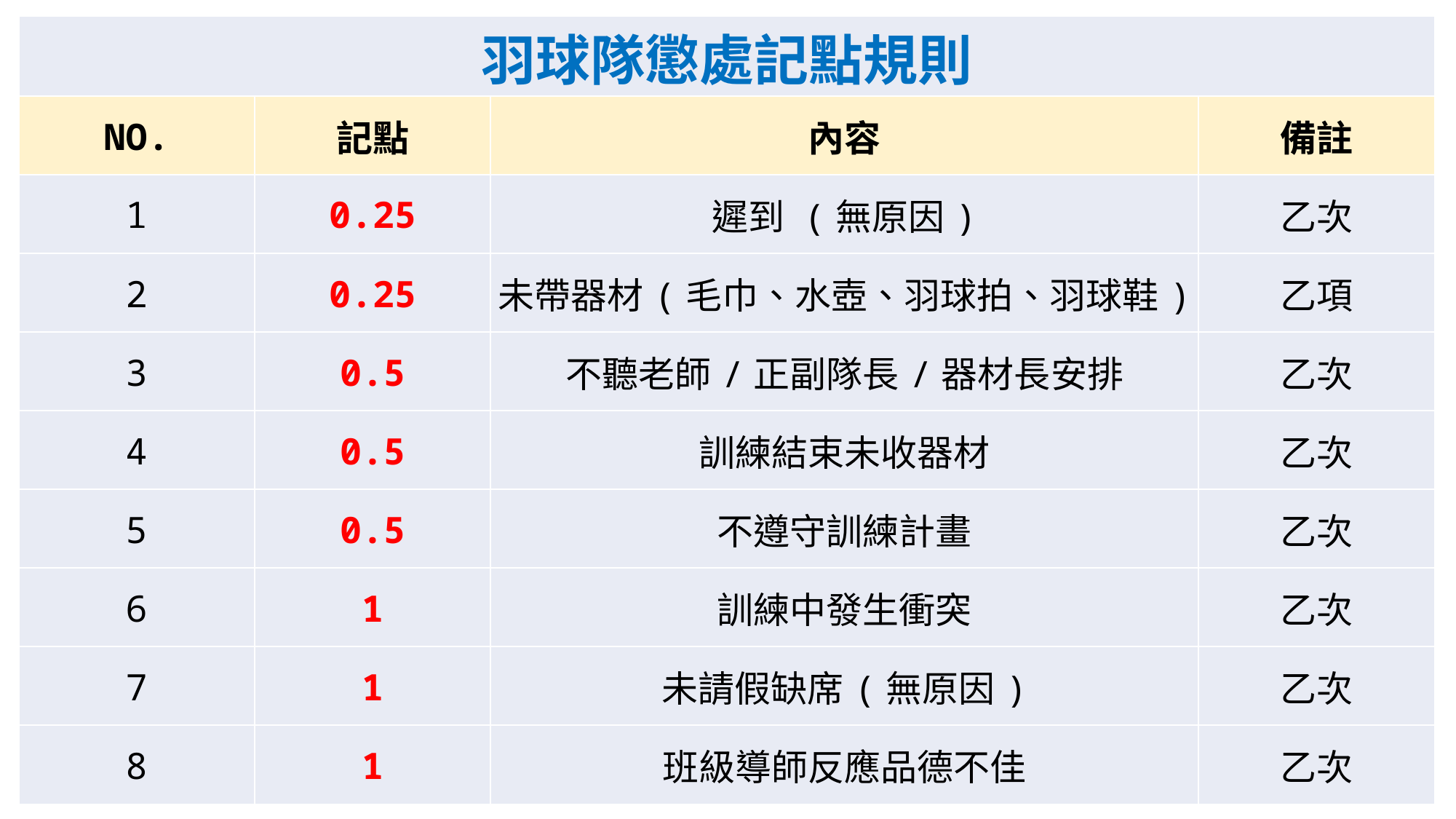

| 羽球隊懲處記點規則 |  |  |  |
| --- | --- | --- | --- |
| NO. | 記點 | 內容 | 備註 |
| 1 | 0.25 | 遲到 (無原因) | 乙次 |
| 2 | 0.25 | 未帶器材(毛巾、水壺、羽球拍、羽球鞋) | 乙項 |
| 3 | 0.5 | 不聽老師/正副隊長/器材長安排 | 乙次 |
| 4 | 0.5 | 訓練結束未收器材 | 乙次 |
| 5 | 0.5 | 不遵守訓練計畫 | 乙次 |
| 6 | 1 | 訓練中發生衝突 | 乙次 |
| 7 | 1 | 未請假缺席(無原因) | 乙次 |
| 8 | 1 | 班級導師反應品德不佳 | 乙次 |
20